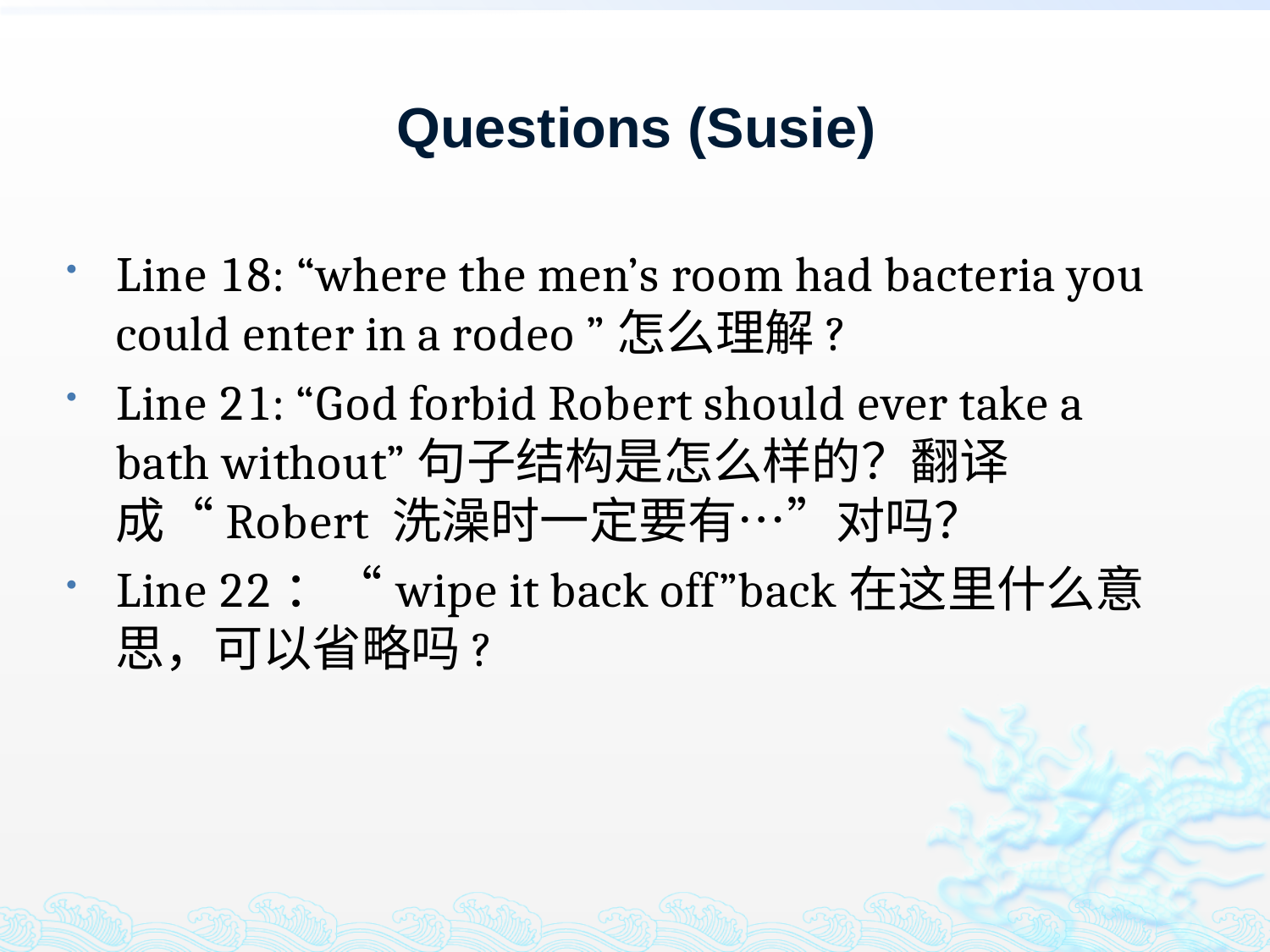

# Questions (Susie)
Line 18: “where the men’s room had bacteria you could enter in a rodeo ”怎么理解?
Line 21: “God forbid Robert should ever take a bath without”句子结构是怎么样的？翻译成“Robert 洗澡时一定要有…”对吗？
Line 22：“wipe it back off”back在这里什么意思，可以省略吗?